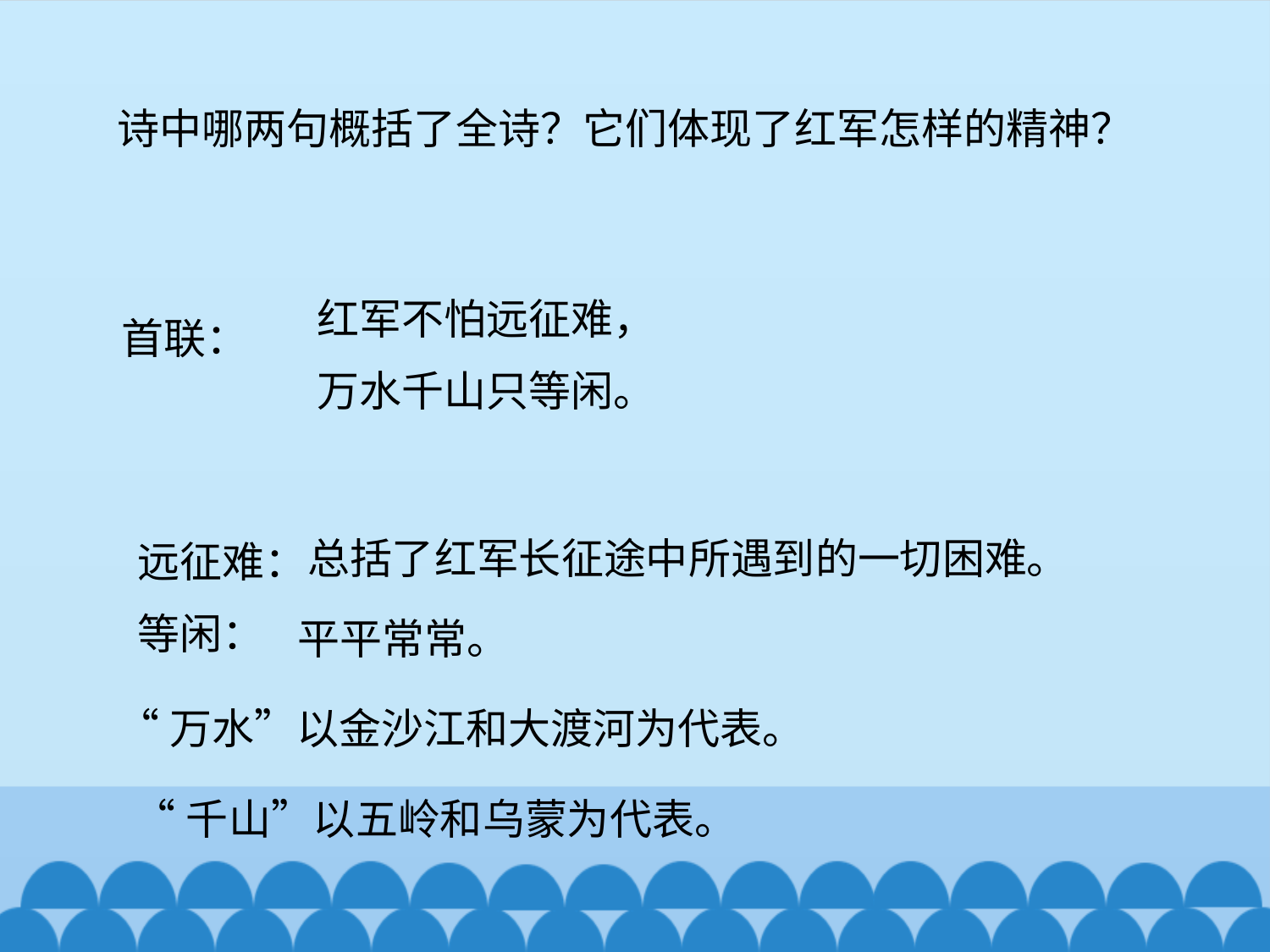

诗中哪两句概括了全诗？它们体现了红军怎样的精神？
红军不怕远征难，
万水千山只等闲。
首联：
总括了红军长征途中所遇到的一切困难。
远征难：
等闲：
平平常常。
“万水”以金沙江和大渡河为代表。
“千山”以五岭和乌蒙为代表。